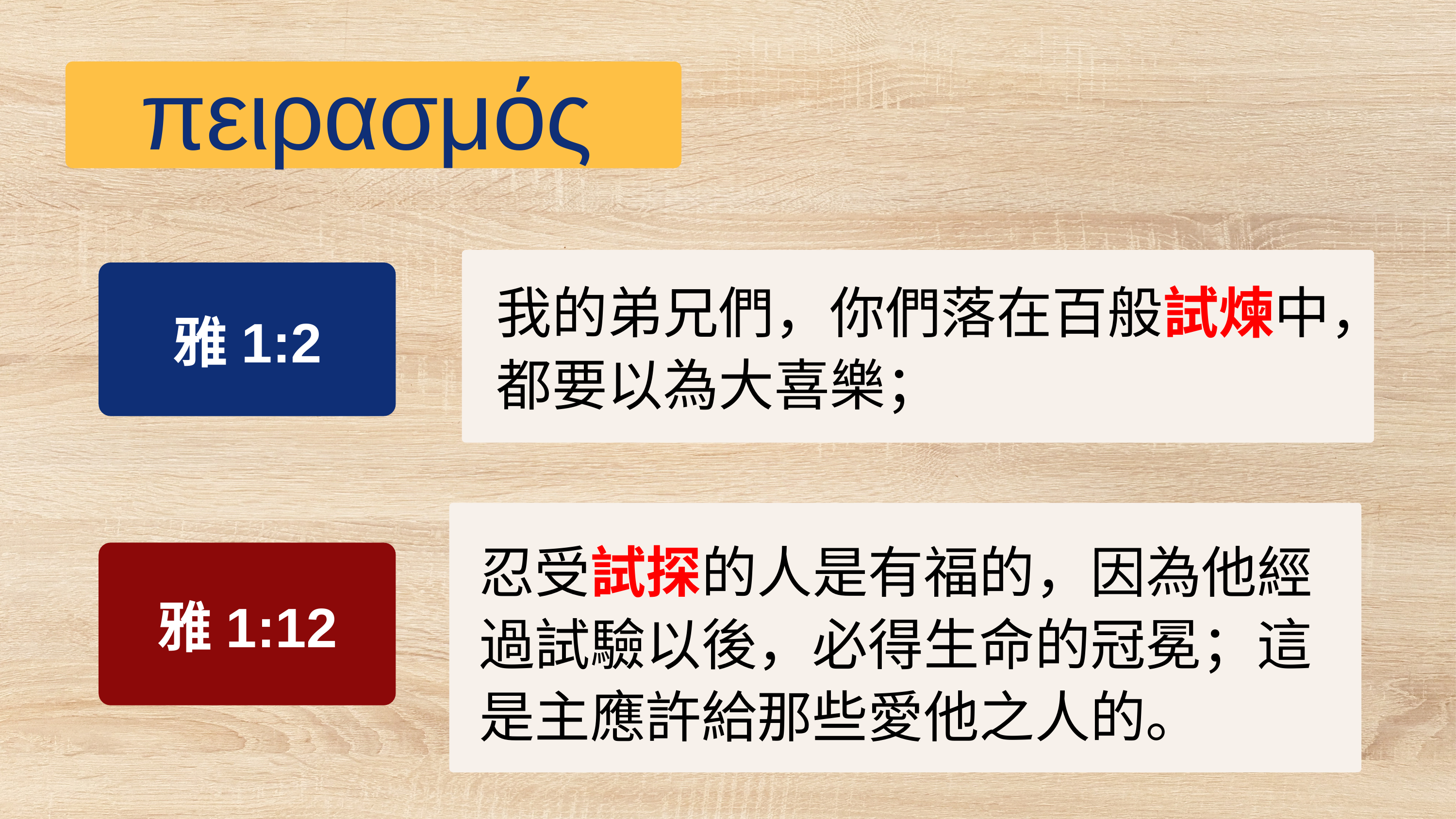

πειρασμός

我的弟兄們，你們落在百般試煉中，都要以為大喜樂；
雅1:2

忍受試探的人是有福的，因為他經過試驗以後，必得生命的冠冕；這是主應許給那些愛他之人的。

雅1:12